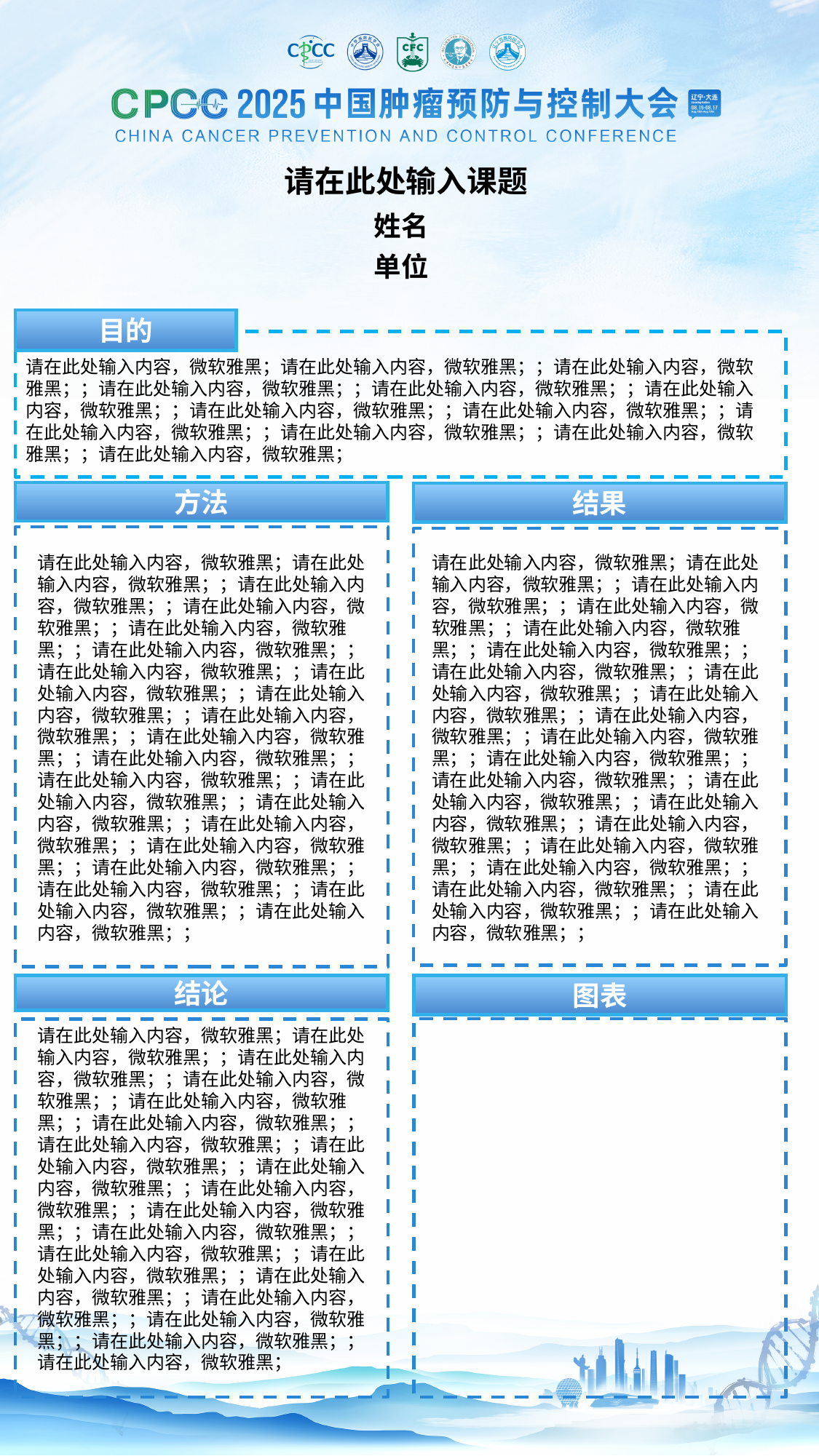

请在此处输入课题
姓名
单位
目的

请在此处输入内容，微软雅黑；请在此处输入内容，微软雅黑；；请在此处输入内容，微软雅黑；；请在此处输入内容，微软雅黑；；请在此处输入内容，微软雅黑；；请在此处输入内容，微软雅黑；；请在此处输入内容，微软雅黑；；请在此处输入内容，微软雅黑；；请在此处输入内容，微软雅黑；；请在此处输入内容，微软雅黑；；请在此处输入内容，微软雅黑；；请在此处输入内容，微软雅黑；
方法
结果

请在此处输入内容，微软雅黑；请在此处输入内容，微软雅黑；；请在此处输入内容，微软雅黑；；请在此处输入内容，微软雅黑；；请在此处输入内容，微软雅黑；；请在此处输入内容，微软雅黑；；请在此处输入内容，微软雅黑；；请在此处输入内容，微软雅黑；；请在此处输入内容，微软雅黑；；请在此处输入内容，微软雅黑；；请在此处输入内容，微软雅黑；；请在此处输入内容，微软雅黑；；请在此处输入内容，微软雅黑；；请在此处输入内容，微软雅黑；；请在此处输入内容，微软雅黑；；请在此处输入内容，微软雅黑；；请在此处输入内容，微软雅黑；；请在此处输入内容，微软雅黑；；请在此处输入内容，微软雅黑；；请在此处输入内容，微软雅黑；；请在此处输入内容，微软雅黑；；
请在此处输入内容，微软雅黑；请在此处输入内容，微软雅黑；；请在此处输入内容，微软雅黑；；请在此处输入内容，微软雅黑；；请在此处输入内容，微软雅黑；；请在此处输入内容，微软雅黑；；请在此处输入内容，微软雅黑；；请在此处输入内容，微软雅黑；；请在此处输入内容，微软雅黑；；请在此处输入内容，微软雅黑；；请在此处输入内容，微软雅黑；；请在此处输入内容，微软雅黑；；请在此处输入内容，微软雅黑；；请在此处输入内容，微软雅黑；；请在此处输入内容，微软雅黑；；请在此处输入内容，微软雅黑；；请在此处输入内容，微软雅黑；；请在此处输入内容，微软雅黑；；请在此处输入内容，微软雅黑；；请在此处输入内容，微软雅黑；；请在此处输入内容，微软雅黑；；
结论
图表

请在此处输入内容，微软雅黑；请在此处输入内容，微软雅黑；；请在此处输入内容，微软雅黑；；请在此处输入内容，微软雅黑；；请在此处输入内容，微软雅黑；；请在此处输入内容，微软雅黑；；请在此处输入内容，微软雅黑；；请在此处输入内容，微软雅黑；；请在此处输入内容，微软雅黑；；请在此处输入内容，微软雅黑；；请在此处输入内容，微软雅黑；；请在此处输入内容，微软雅黑；；请在此处输入内容，微软雅黑；；请在此处输入内容，微软雅黑；；请在此处输入内容，微软雅黑；；请在此处输入内容，微软雅黑；；请在此处输入内容，微软雅黑；；请在此处输入内容，微软雅黑；；请在此处输入内容，微软雅黑；